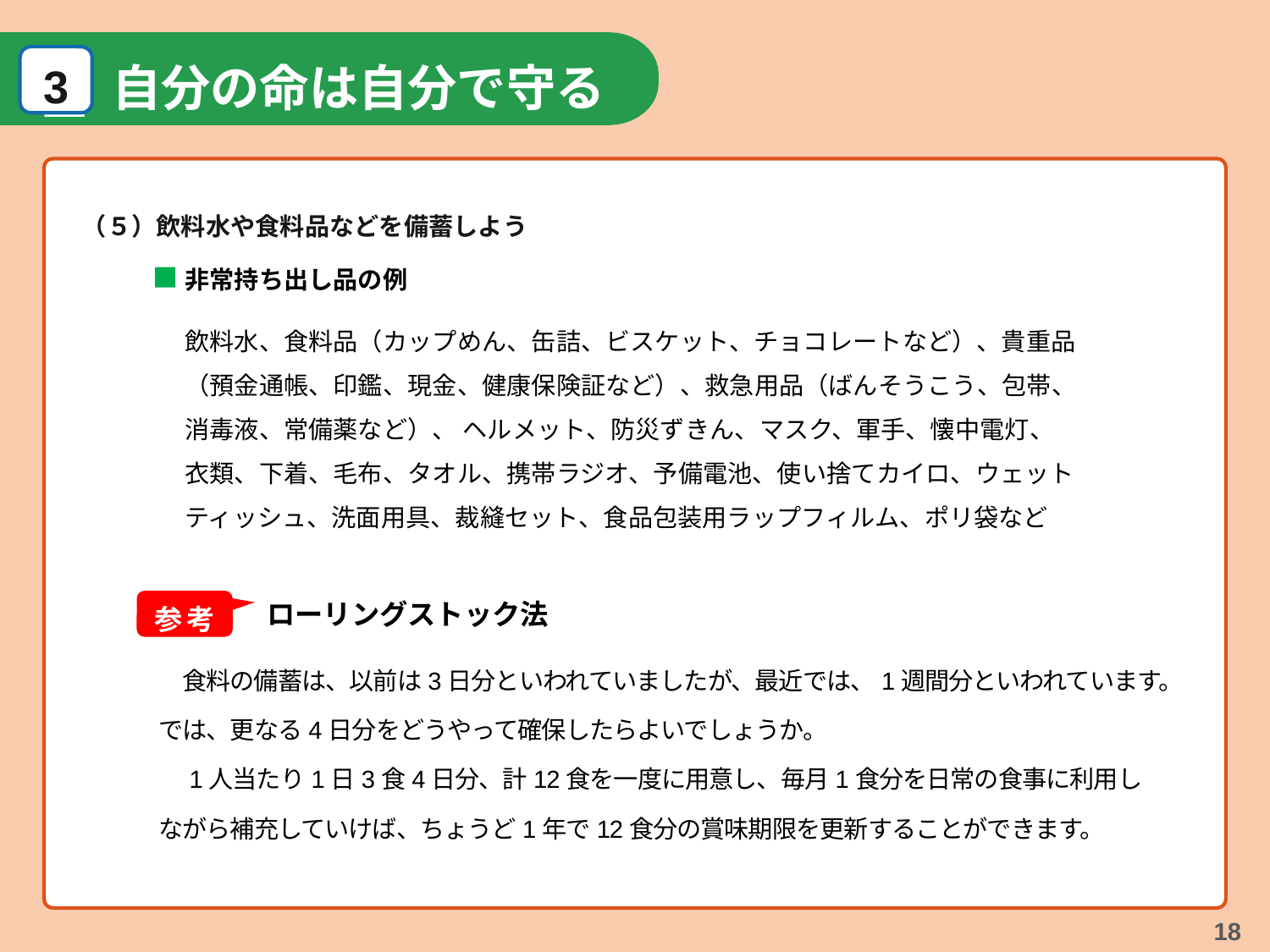

１
3
自分の命は自分で守る

　災害は、忘れた頃にやってきます。地震や台風などは、人の力では回避することはできません。だからこそ、日頃からの備えが重要です。
　地域や身近にいる人同士が助け合うことで、被害を小さくすることができますが、まわりの人を助けるには、まず自分自身が無事でなければなりません。
（５）飲料水や食料品などを備蓄しよう
非常持ち出し品の例

飲料水、食料品（カップめん、缶詰、ビスケット、チョコレートなど）、貴重品（預金通帳、印鑑、現金、健康保険証など）、救急用品（ばんそうこう、包帯、消毒液、常備薬など）、 ヘルメット、防災ずきん、マスク、軍手、懐中電灯、衣類、下着、毛布、タオル、携帯ラジオ、予備電池、使い捨てカイロ、ウェットティッシュ、洗面用具、裁縫セット、食品包装用ラップフィルム、ポリ袋など
参考
ローリングストック法
　食料の備蓄は、以前は3日分といわれていましたが、最近では、1週間分といわれています。では、更なる4日分をどうやって確保したらよいでしょうか。
　1人当たり1日3食4日分、計12食を一度に用意し、毎月1食分を日常の食事に利用しながら補充していけば、ちょうど1年で12食分の賞味期限を更新することができます。